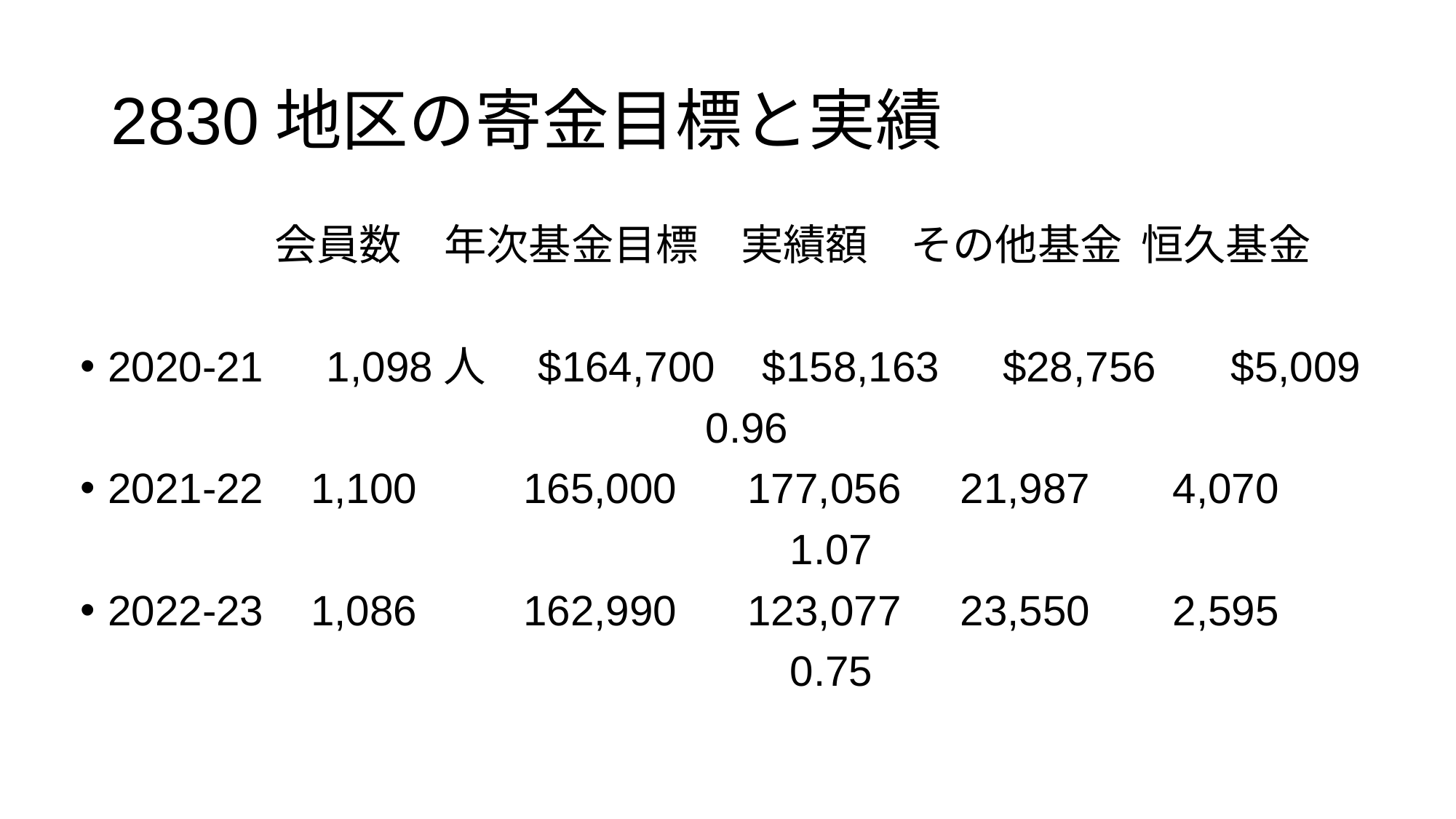

# 2830地区の寄金目標と実績
   　　　   会員数　年次基金目標　実績額　その他基金  恒久基金

2020-21　1,098人　$164,700    $158,163　$28,756 　$5,009
  　　　　                                            0.96
2021-22    1,100         165,000      177,056     21,987       4,070
                                                            1.07
2022-23    1,086         162,990      123,077     23,550       2,595
                                                            0.75